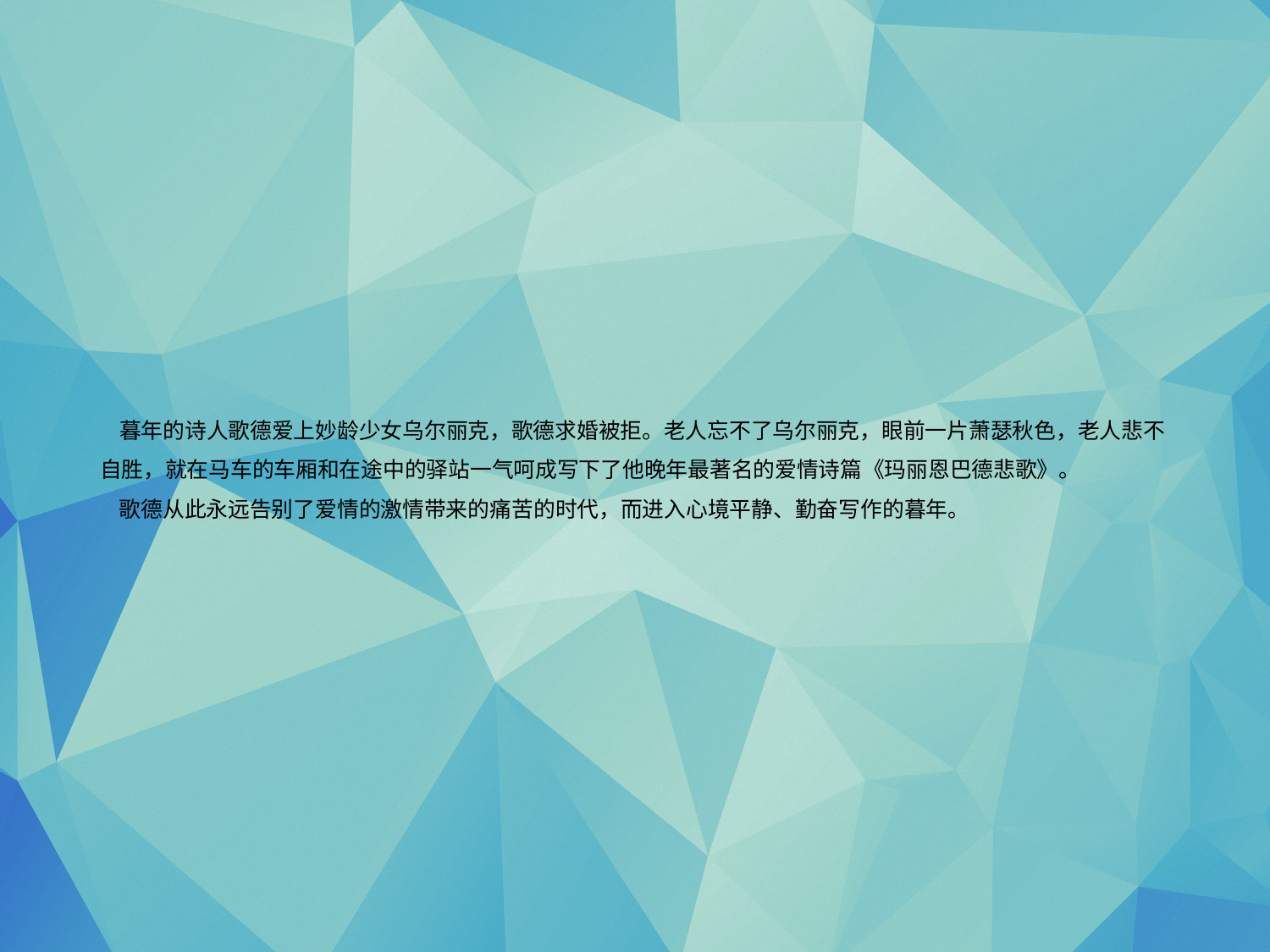

# 暮年的诗人歌德爱上妙龄少女乌尔丽克，歌德求婚被拒。老人忘不了乌尔丽克，眼前一片萧瑟秋色，老人悲不自胜，就在马车的车厢和在途中的驿站一气呵成写下了他晚年最著名的爱情诗篇《玛丽恩巴德悲歌》。 歌德从此永远告别了爱情的激情带来的痛苦的时代，而进入心境平静、勤奋写作的暮年。